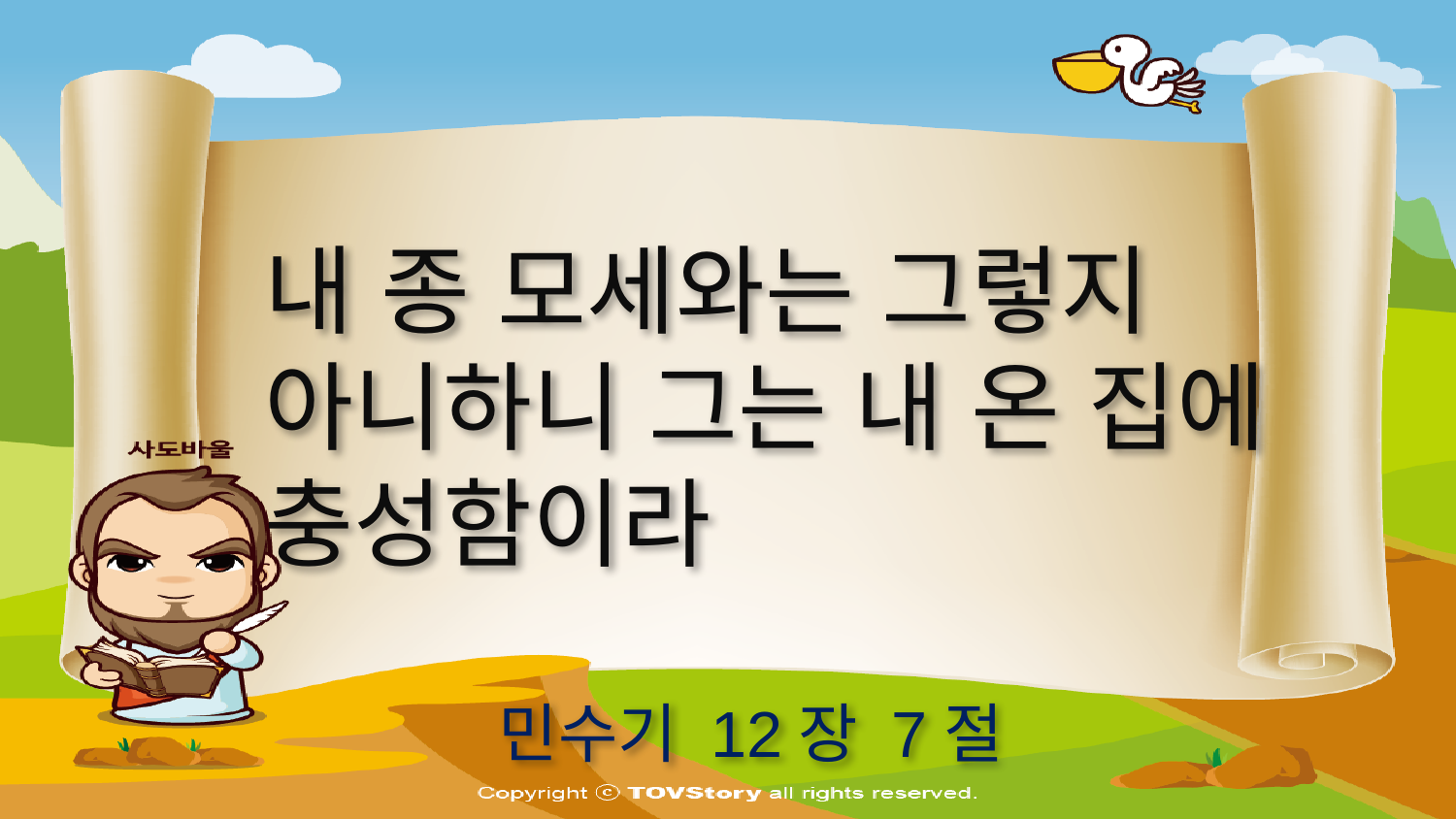

내 종 모세와는 그렇지 아니하니 그는 내 온 집에 충성함이라
민수기 12장 7절